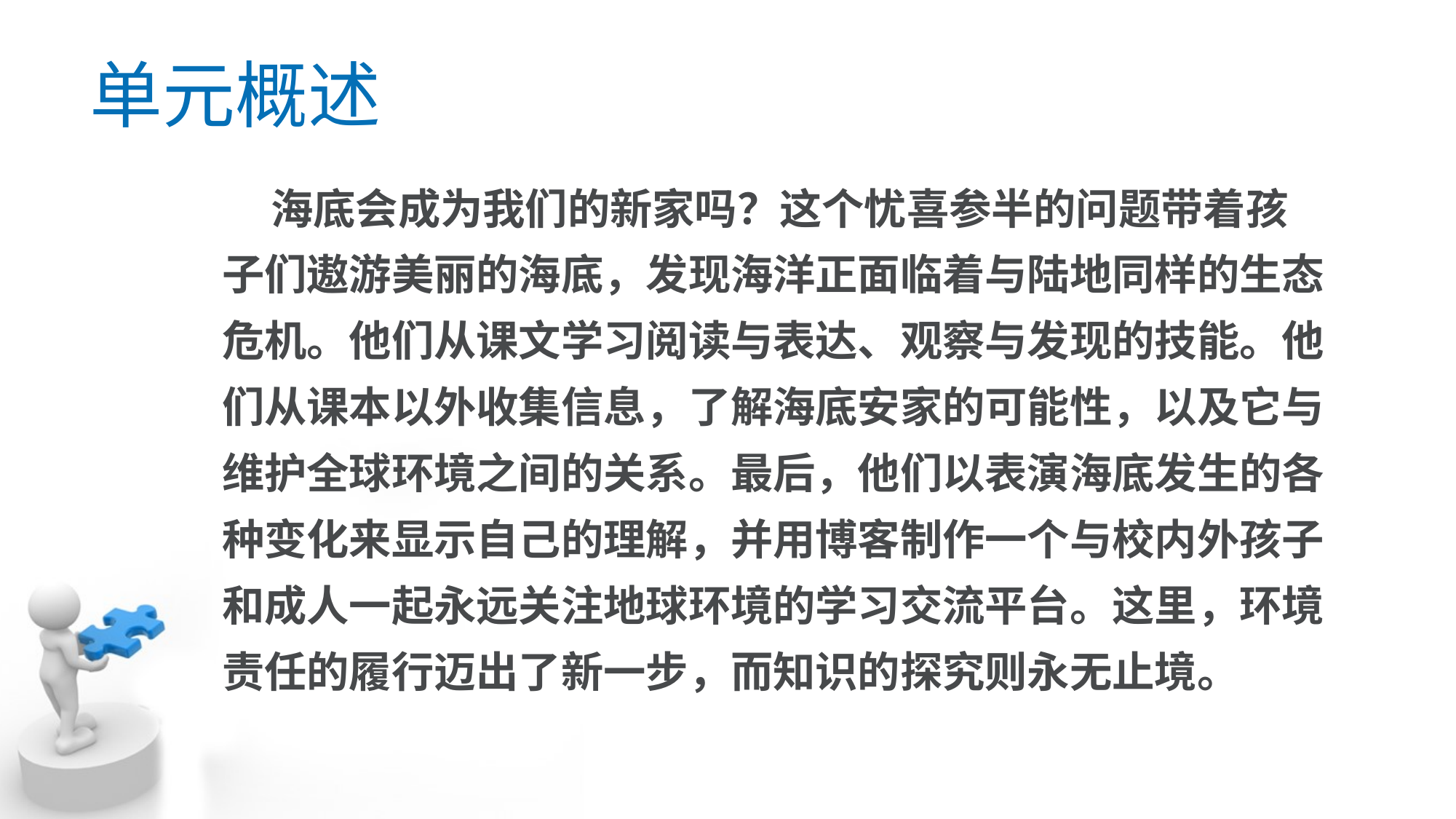

单元概述
    海底会成为我们的新家吗？这个忧喜参半的问题带着孩子们遨游美丽的海底，发现海洋正面临着与陆地同样的生态危机。他们从课文学习阅读与表达、观察与发现的技能。他们从课本以外收集信息，了解海底安家的可能性，以及它与维护全球环境之间的关系。最后，他们以表演海底发生的各种变化来显示自己的理解，并用博客制作一个与校内外孩子和成人一起永远关注地球环境的学习交流平台。这里，环境责任的履行迈出了新一步，而知识的探究则永无止境。